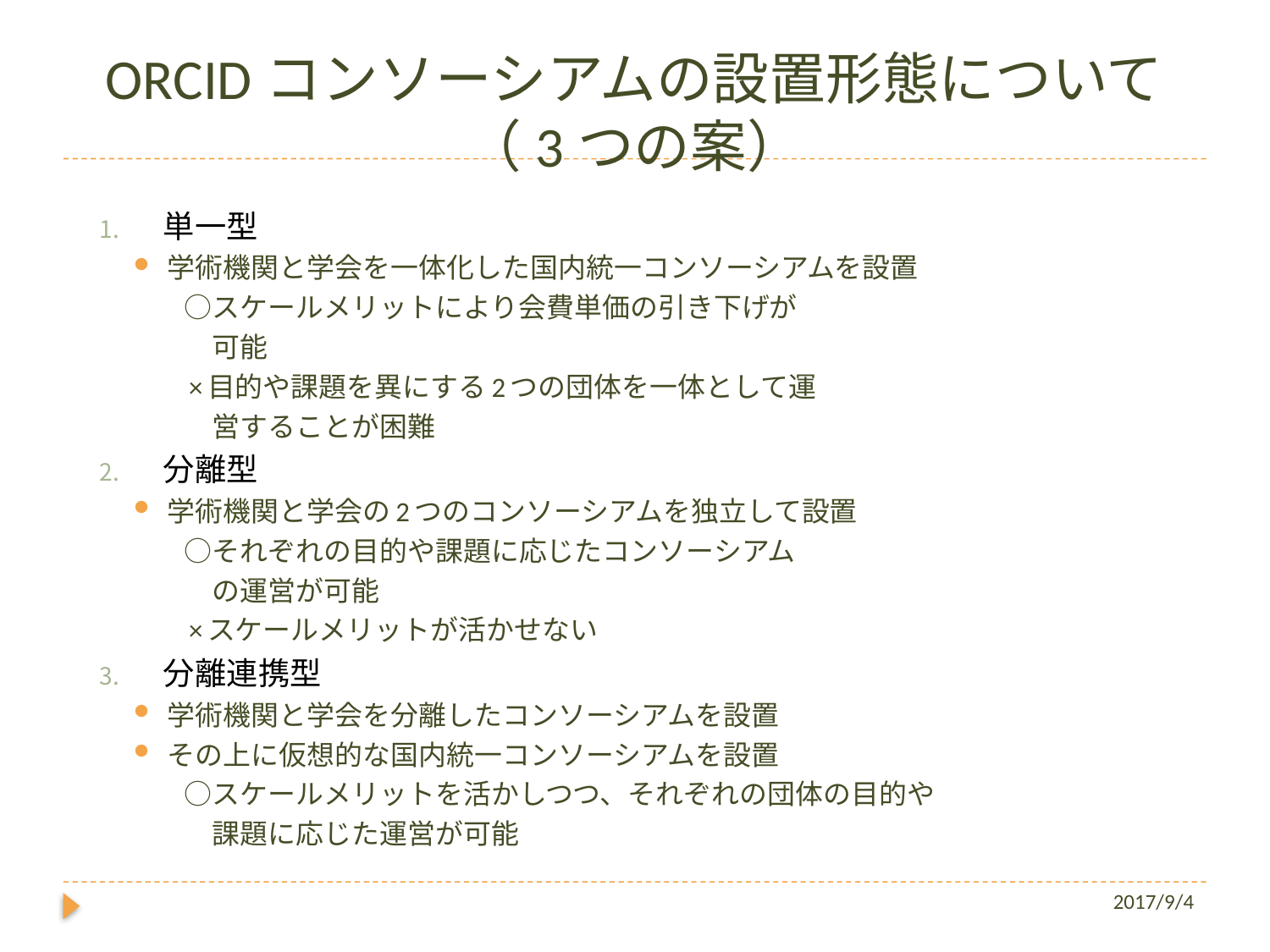

# ORCIDコンソーシアムの設置形態について（3つの案）
単一型
学術機関と学会を一体化した国内統一コンソーシアムを設置
　○スケールメリットにより会費単価の引き下げが
　　可能
　×目的や課題を異にする2つの団体を一体として運
　　営することが困難
分離型
学術機関と学会の2つのコンソーシアムを独立して設置
　○それぞれの目的や課題に応じたコンソーシアム
　　の運営が可能
　×スケールメリットが活かせない
分離連携型
学術機関と学会を分離したコンソーシアムを設置
その上に仮想的な国内統一コンソーシアムを設置
　○スケールメリットを活かしつつ、それぞれの団体の目的や
　　課題に応じた運営が可能
2017/9/4